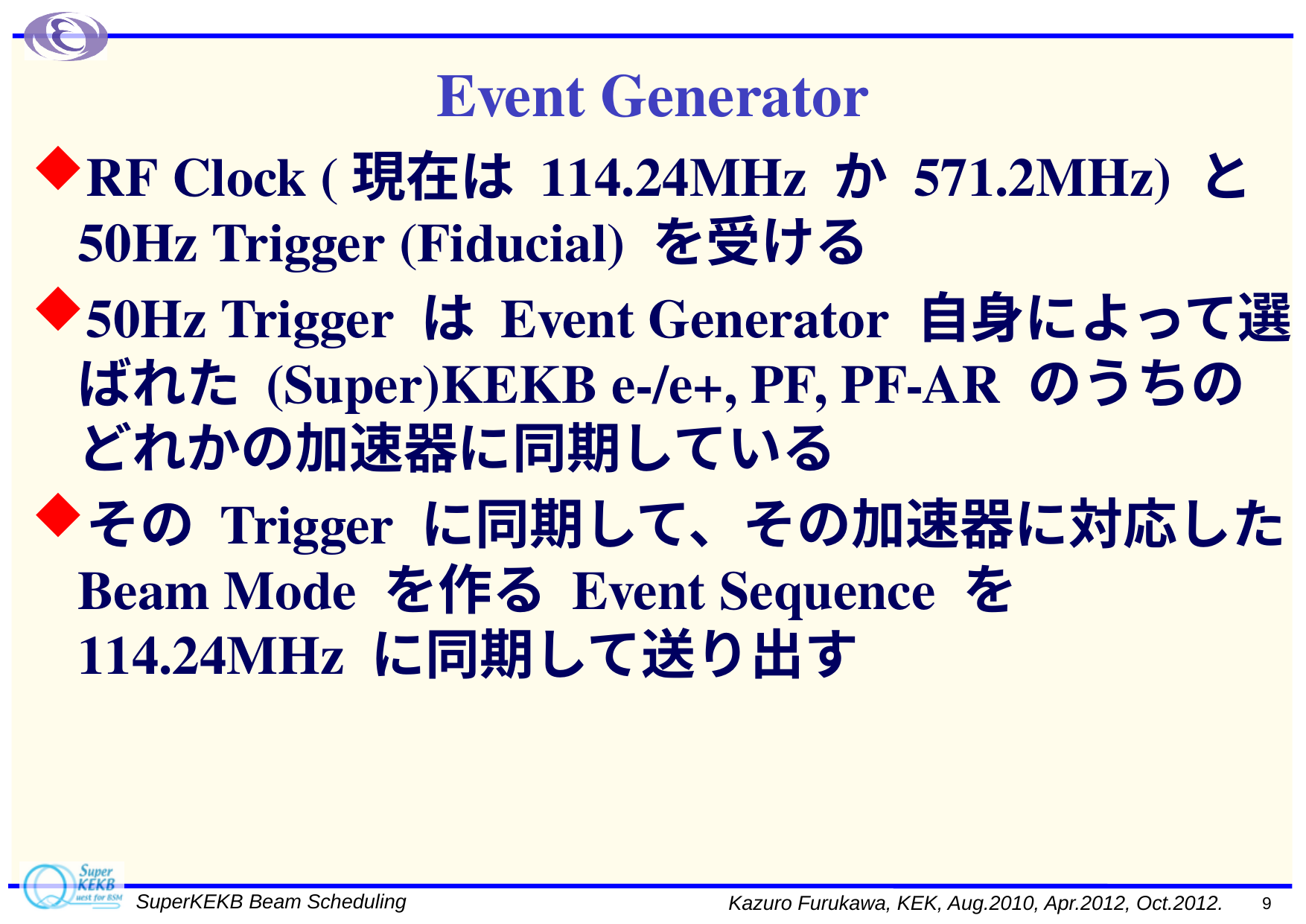

# Event Generator
RF Clock (現在は 114.24MHz か 571.2MHz) と 50Hz Trigger (Fiducial) を受ける
50Hz Trigger は Event Generator 自身によって選ばれた (Super)KEKB e-/e+, PF, PF-AR のうちのどれかの加速器に同期している
その Trigger に同期して、その加速器に対応した Beam Mode を作る Event Sequence を 114.24MHz に同期して送り出す

9